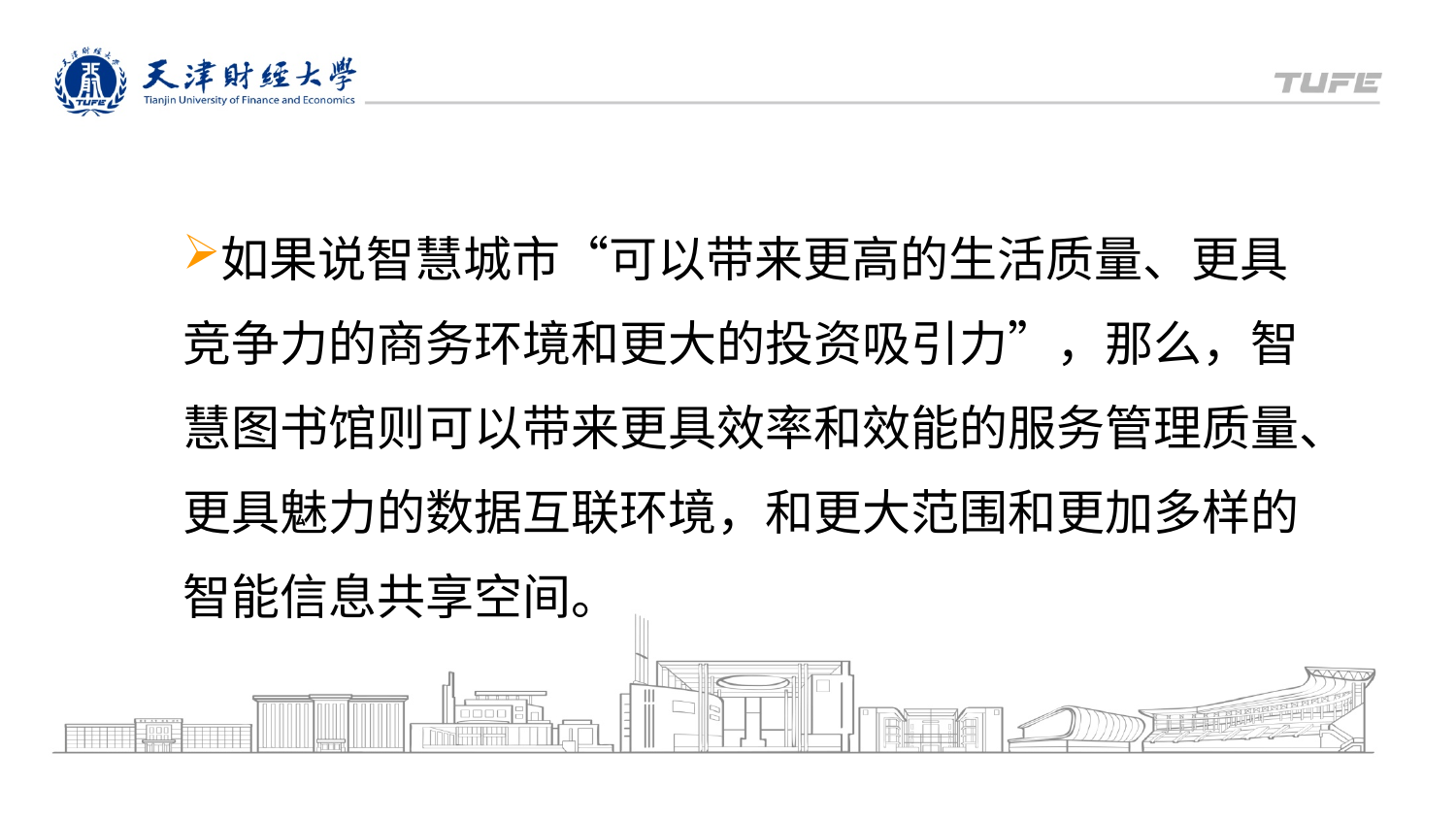

如果说智慧城市“可以带来更高的生活质量、更具竞争力的商务环境和更大的投资吸引力”，那么，智慧图书馆则可以带来更具效率和效能的服务管理质量、更具魅力的数据互联环境，和更大范围和更加多样的智能信息共享空间。
XXXX年X月X日